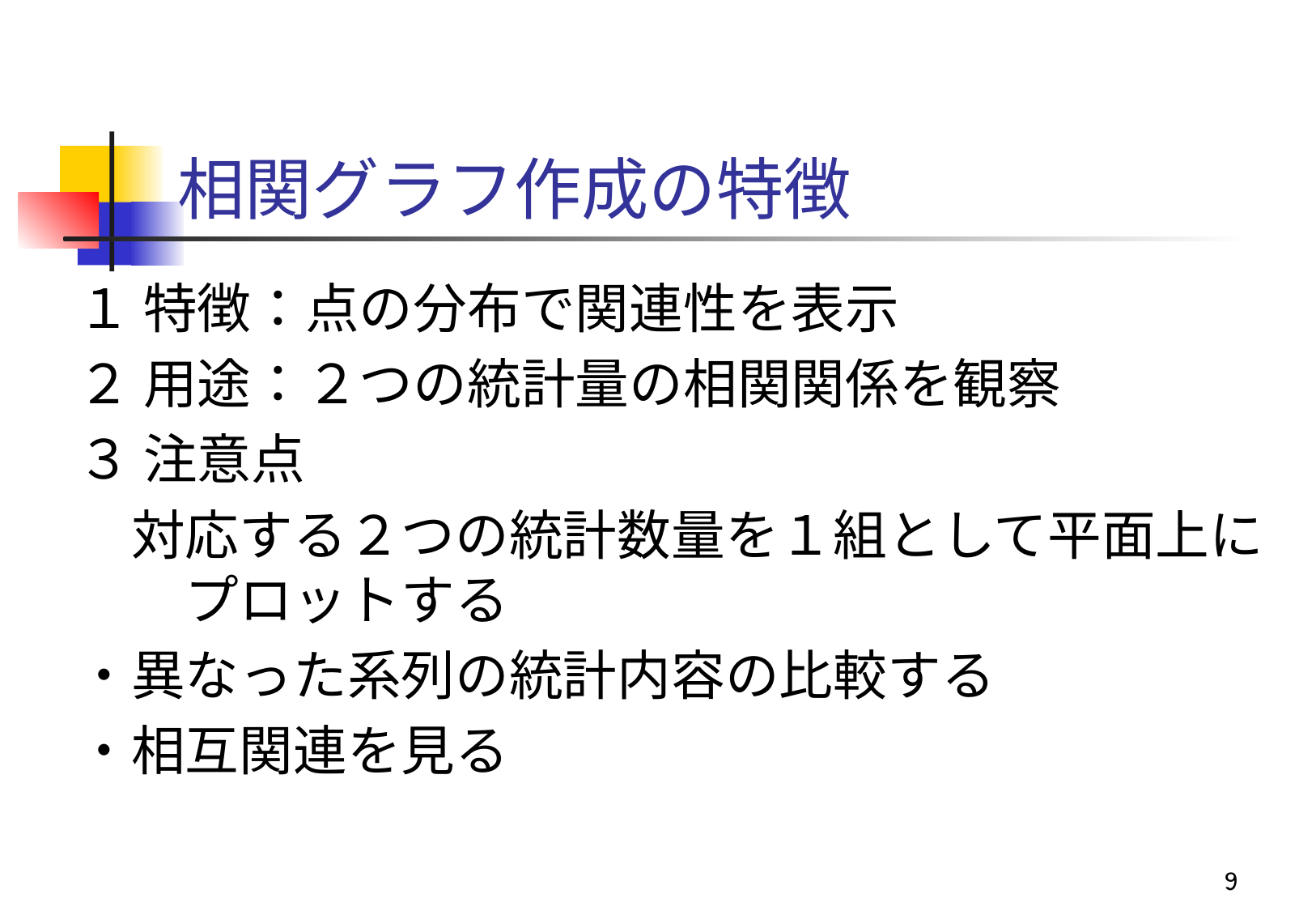

# 相関グラフ作成の特徴
１ 特徴：点の分布で関連性を表示
２ 用途：２つの統計量の相関関係を観察
３ 注意点
　対応する２つの統計数量を１組として平面上にプロットする
・異なった系列の統計内容の比較する
・相互関連を見る

9